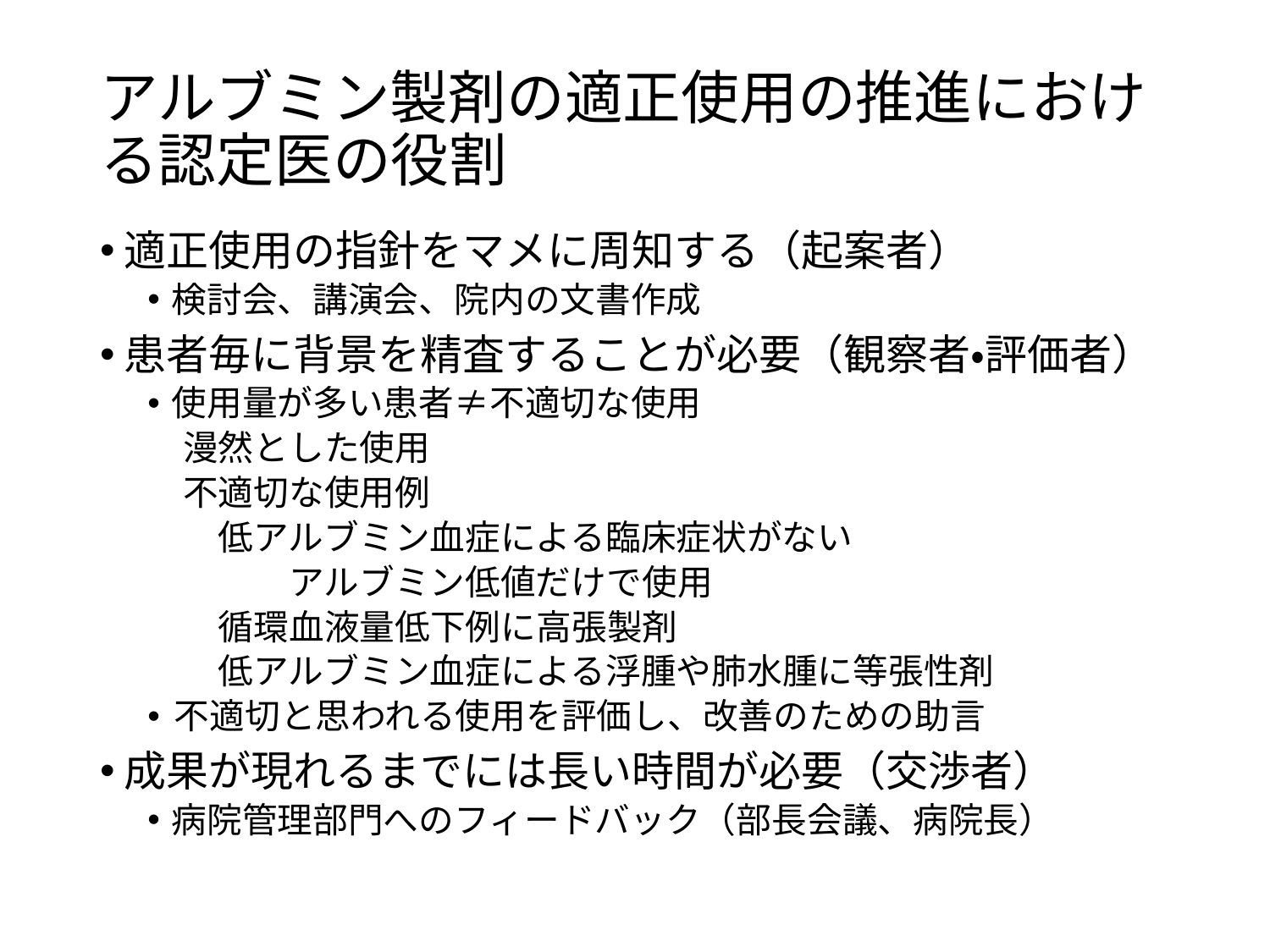

# アルブミン製剤の適正使用の推進における認定医の役割
適正使用の指針をマメに周知する（起案者）
検討会、講演会、院内の文書作成
患者毎に背景を精査することが必要（観察者・評価者）
使用量が多い患者≠不適切な使用
　漫然とした使用
　不適切な使用例
　　低アルブミン血症による臨床症状がない
　　　　アルブミン低値だけで使用
　　循環血液量低下例に高張製剤
　　低アルブミン血症による浮腫や肺水腫に等張性剤
不適切と思われる使用を評価し、改善のための助言
成果が現れるまでには長い時間が必要（交渉者）
病院管理部門へのフィードバック（部長会議、病院長）